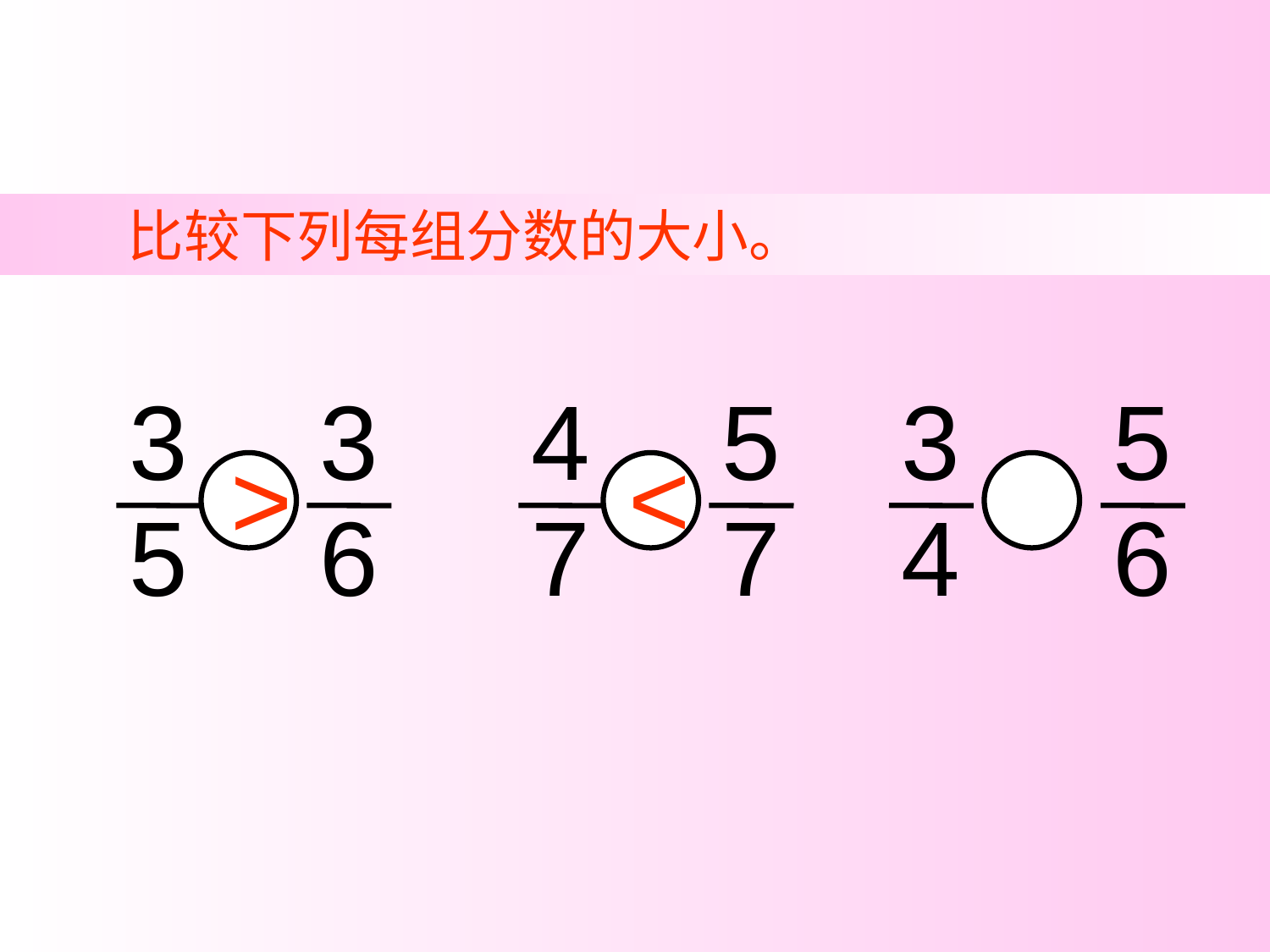

比较下列每组分数的大小。
3
5

3
6

4
7

5
7

3
4

5
6

<
>